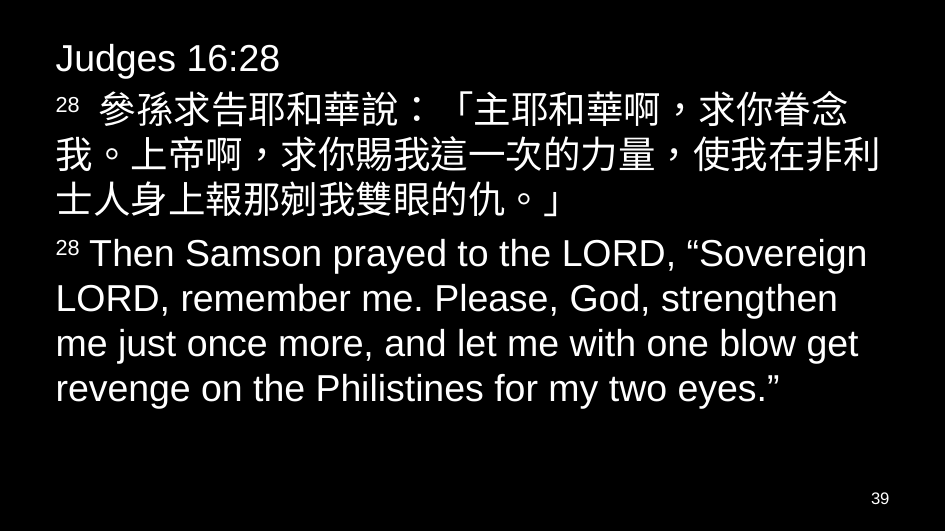

Judges 16:28
28 參孫求告耶和華說：「主耶和華啊，求你眷念我。上帝啊，求你賜我這一次的力量，使我在非利士人身上報那剜我雙眼的仇。」
28 Then Samson prayed to the Lord, “Sovereign Lord, remember me. Please, God, strengthen me just once more, and let me with one blow get revenge on the Philistines for my two eyes.”

39